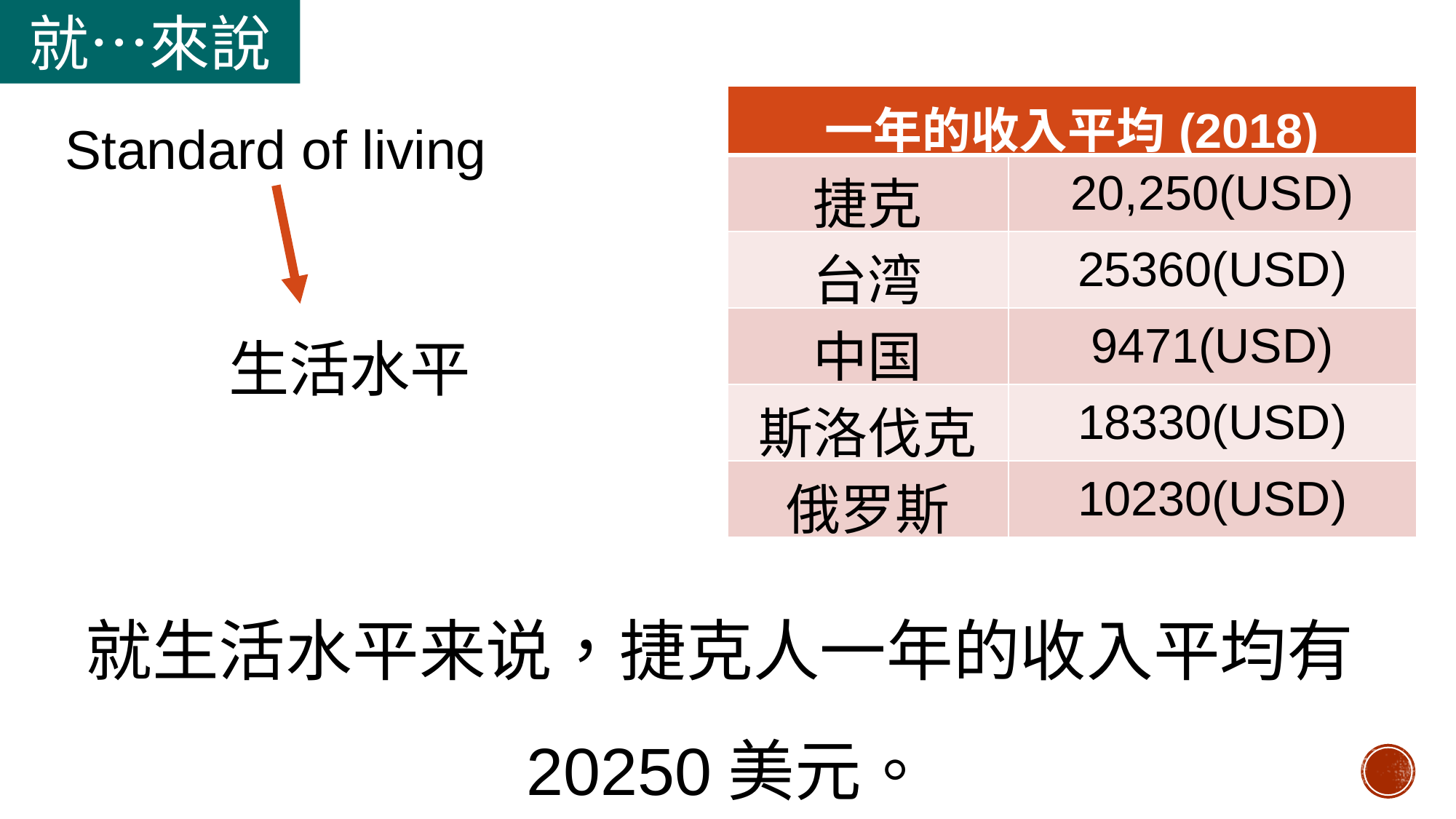

就…來說
| 一年的收入平均(2018) |  |
| --- | --- |
| 捷克 | 20,250(USD) |
| 台湾 | 25360(USD) |
| 中国 | 9471(USD) |
| 斯洛伐克 | 18330(USD) |
| 俄罗斯 | 10230(USD) |
Standard of living
生活水平
就生活水平来说，捷克人一年的收入平均有20250美元。